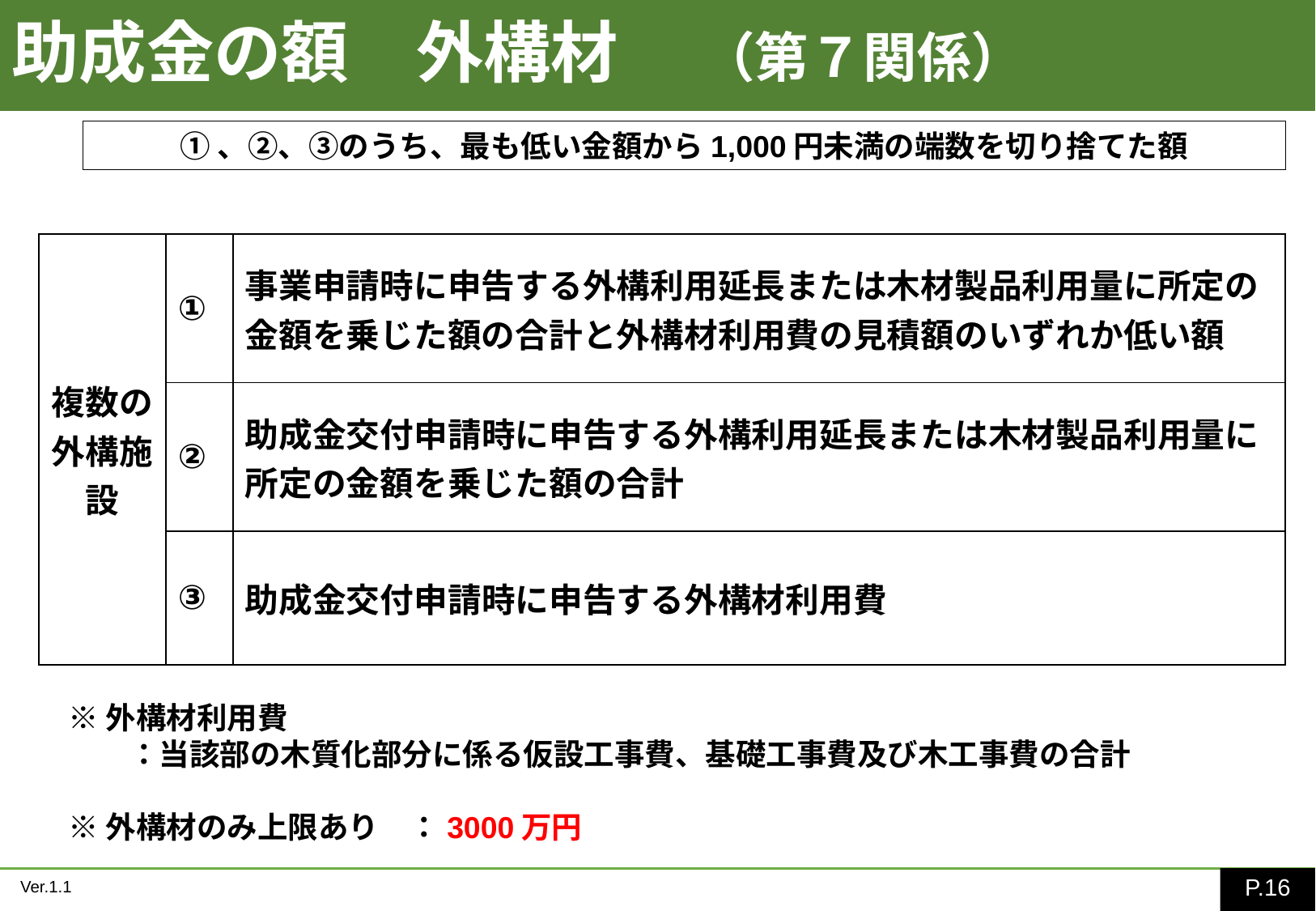

助成金の額　外構材　 （第７関係）

①、②、③のうち、最も低い金額から1,000円未満の端数を切り捨てた額
| 複数の外構施設 | ① | 事業申請時に申告する外構利用延長または木材製品利用量に所定の金額を乗じた額の合計と外構材利用費の見積額のいずれか低い額 |
| --- | --- | --- |
|  | ② | 助成金交付申請時に申告する外構利用延長または木材製品利用量に所定の金額を乗じた額の合計 |
|  | ③ | 助成金交付申請時に申告する外構材利用費 |
※外構材利用費
　　：当該部の木質化部分に係る仮設工事費、基礎工事費及び木工事費の合計

※外構材のみ上限あり　：3000万円